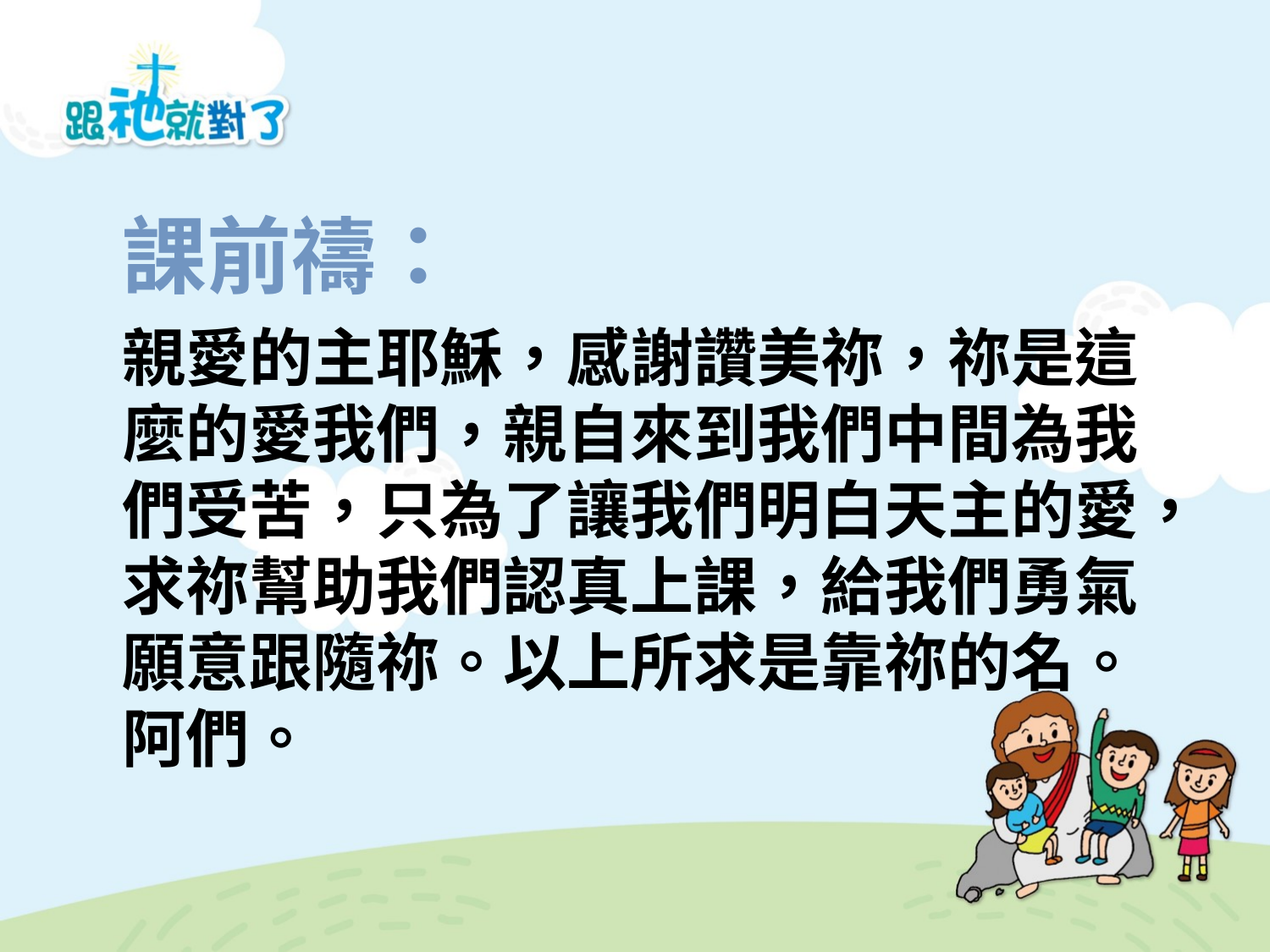

課前禱：
親愛的主耶穌，感謝讚美祢，祢是這麼的愛我們，親自來到我們中間為我們受苦，只為了讓我們明白天主的愛，求祢幫助我們認真上課，給我們勇氣願意跟隨祢。以上所求是靠祢的名。阿們。